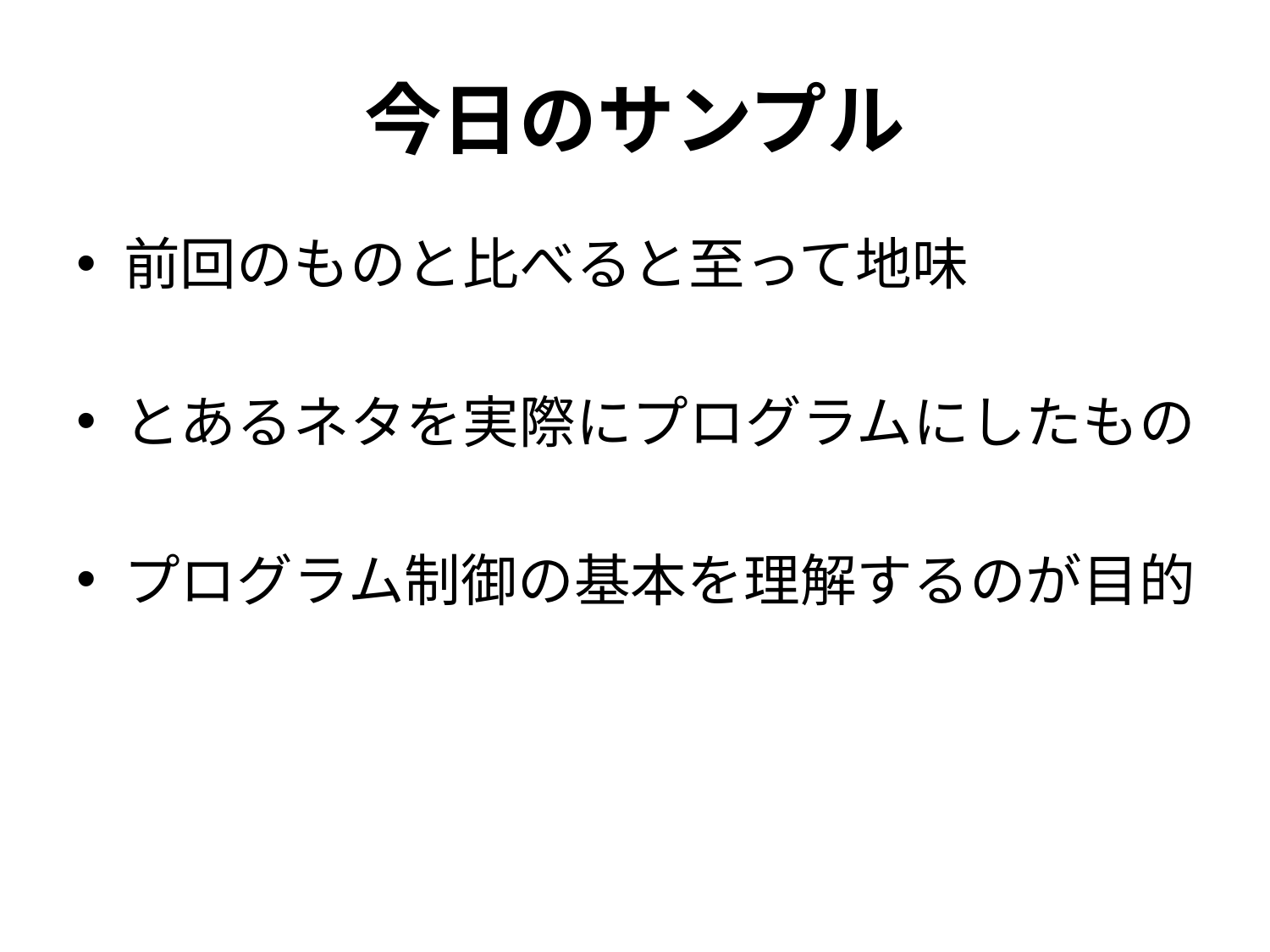

# 今日のサンプル
前回のものと比べると至って地味

とあるネタを実際にプログラムにしたもの

プログラム制御の基本を理解するのが目的